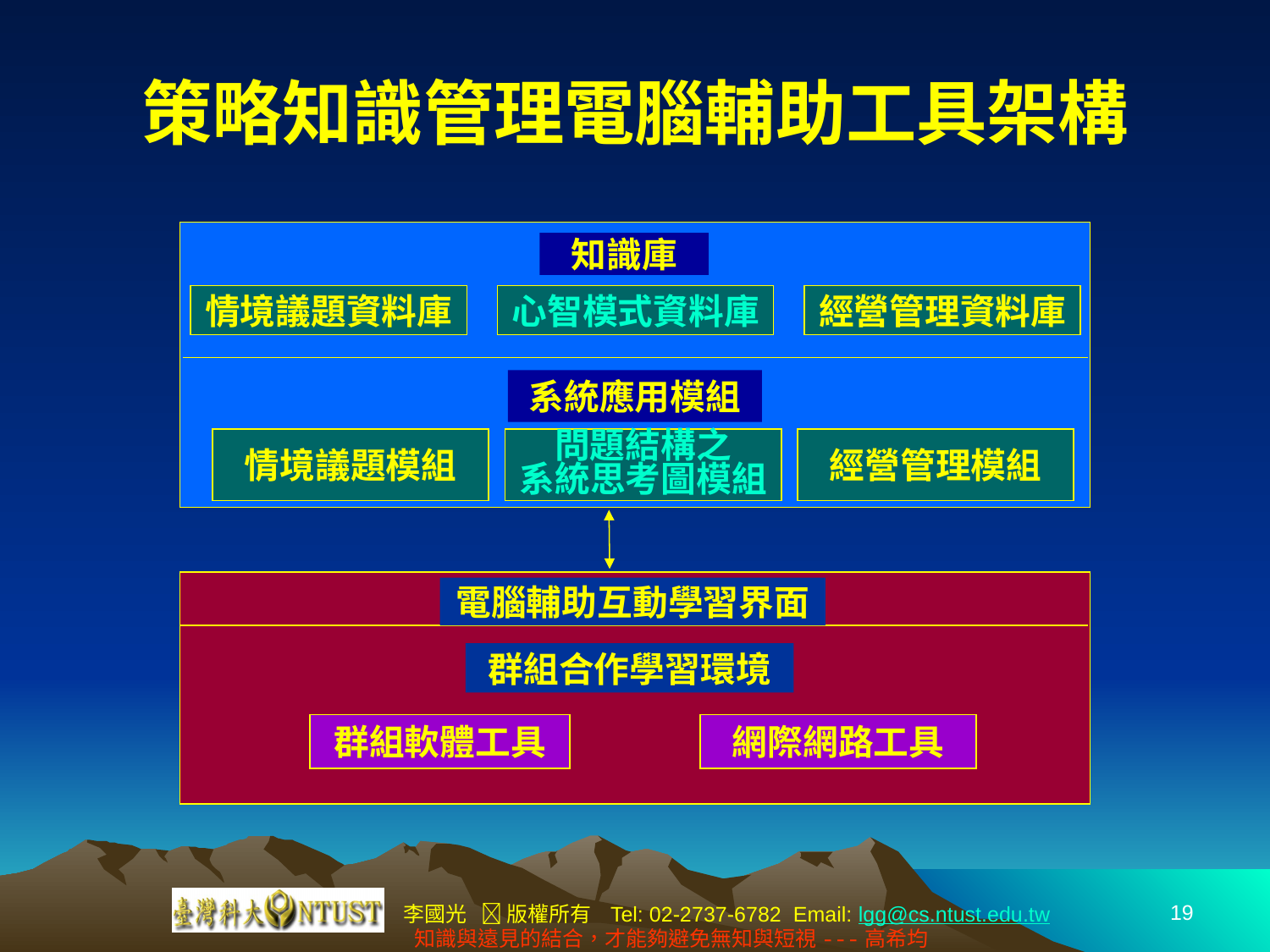

# 策略知識管理電腦輔助工具架構

知識庫
情境議題資料庫
心智模式資料庫
經營管理資料庫

系統應用模組
情境議題模組
問題結構之
系統思考圖模組
經營管理模組

電腦輔助互動學習界面

群組合作學習環境
群組軟體工具
網際網路工具
19